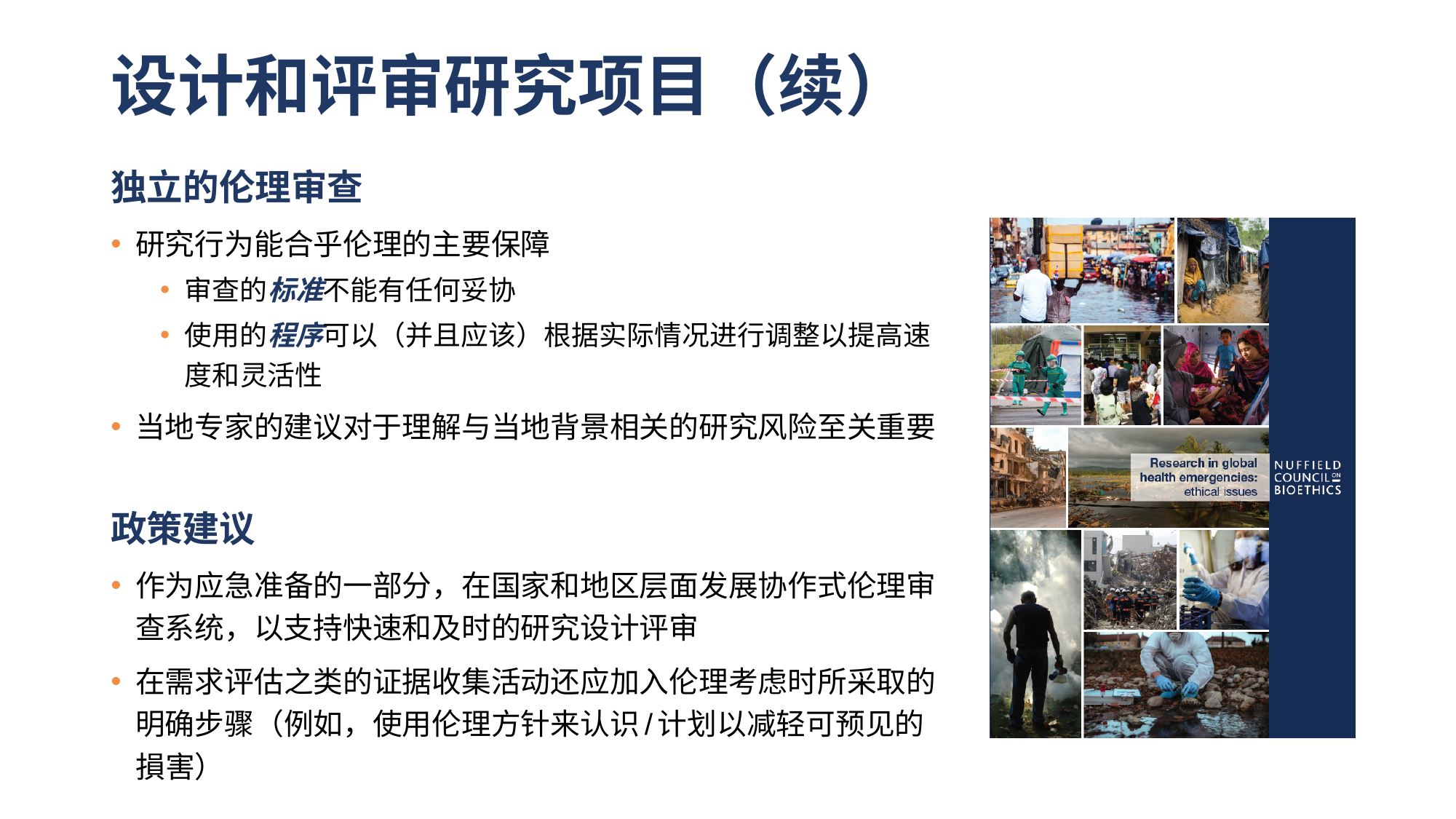

# 设计和评审研究项目（续）
独立的伦理审查
研究行为能合乎伦理的主要保障
审查的标准不能有任何妥协
使用的程序可以（并且应该）根据实际情况进行调整以提高速度和灵活性
当地专家的建议对于理解与当地背景相关的研究风险至关重要

政策建议
作为应急准备的一部分，在国家和地区层面发展协作式伦理审查系统，以支持快速和及时的研究设计评审
在需求评估之类的证据收集活动还应加入伦理考虑时所采取的明确步骤（例如，使用伦理方针来认识/计划以减轻可预见的損害）